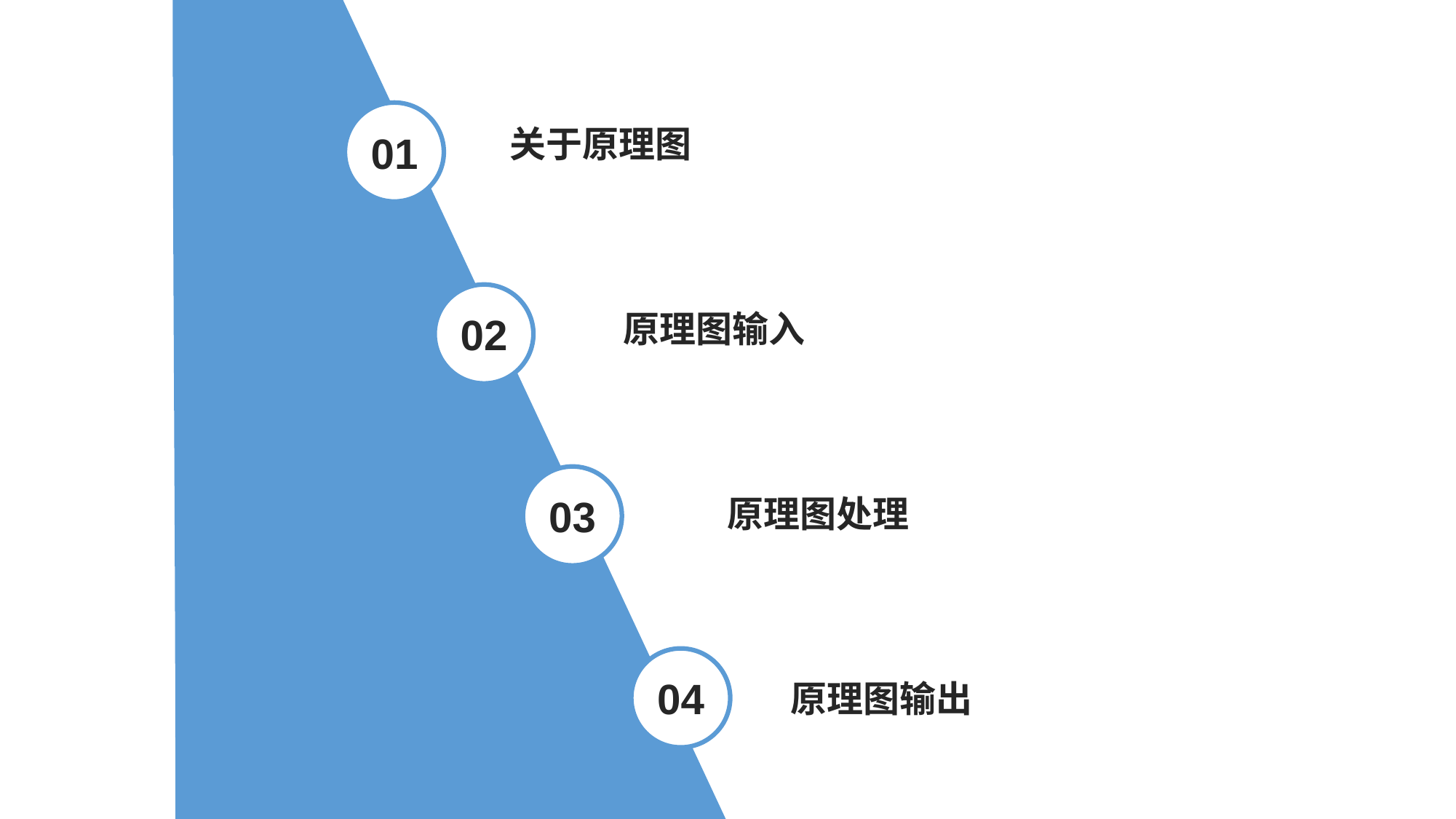

01
关于原理图

02
原理图输入

03
原理图处理

04
原理图输出